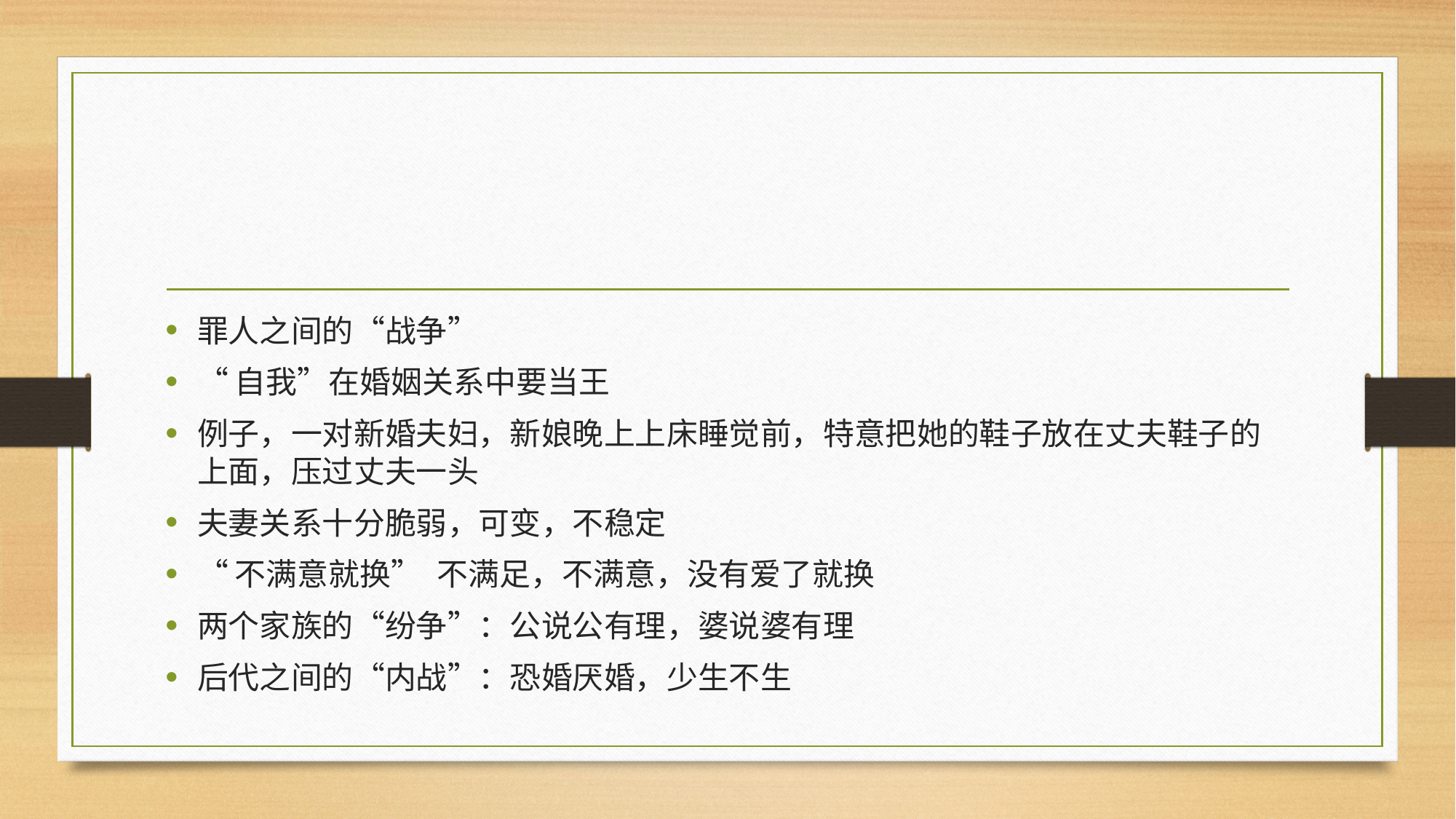

#
罪人之间的“战争”
“自我”在婚姻关系中要当王
例子，一对新婚夫妇，新娘晚上上床睡觉前，特意把她的鞋子放在丈夫鞋子的上面，压过丈夫一头
夫妻关系十分脆弱，可变，不稳定
“不满意就换”  不满足，不满意，没有爱了就换
两个家族的“纷争”：公说公有理，婆说婆有理
后代之间的“内战”：恐婚厌婚，少生不生